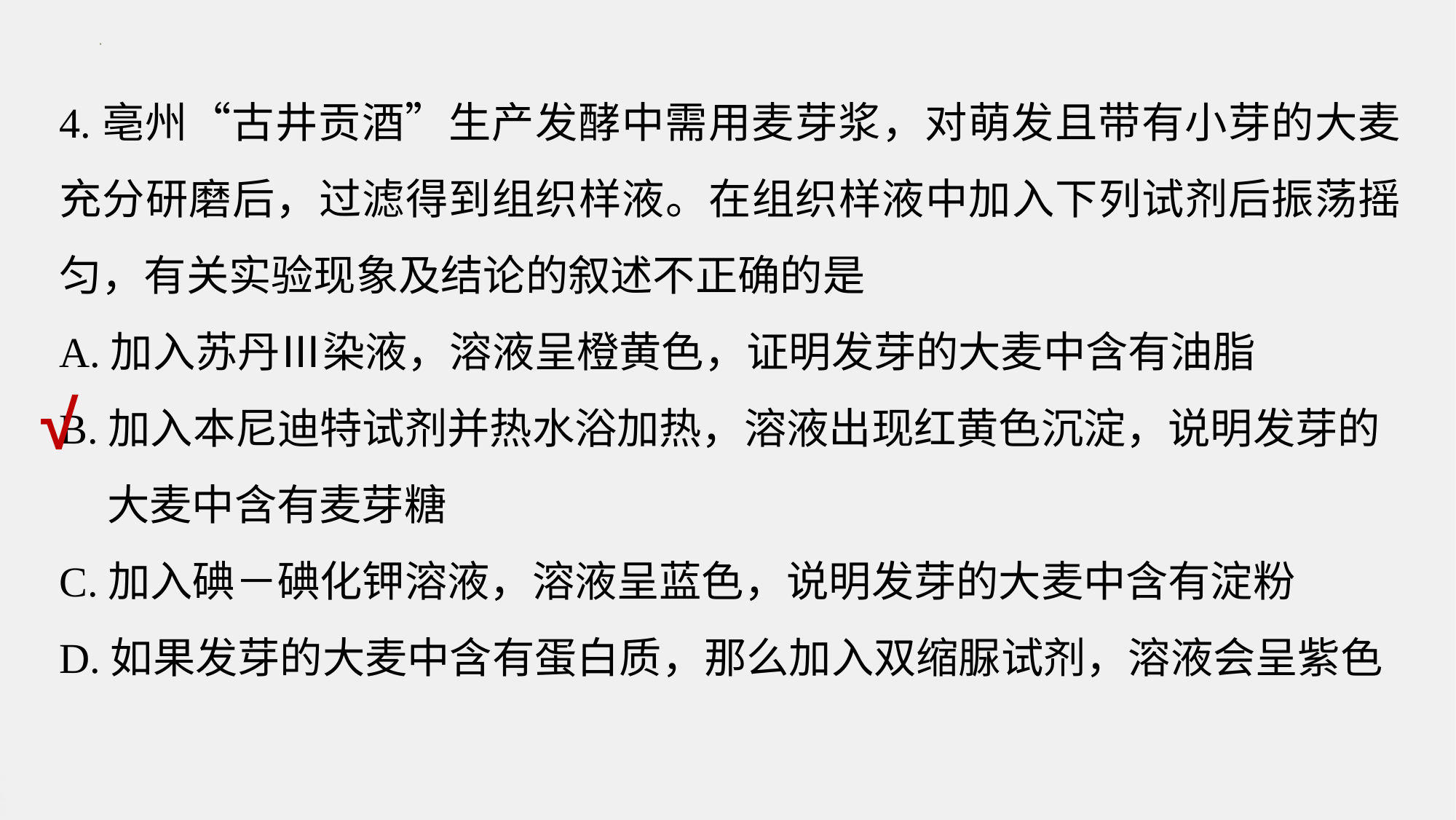

4.亳州“古井贡酒”生产发酵中需用麦芽浆，对萌发且带有小芽的大麦充分研磨后，过滤得到组织样液。在组织样液中加入下列试剂后振荡摇匀，有关实验现象及结论的叙述不正确的是
A.加入苏丹Ⅲ染液，溶液呈橙黄色，证明发芽的大麦中含有油脂
B.加入本尼迪特试剂并热水浴加热，溶液出现红黄色沉淀，说明发芽的
    大麦中含有麦芽糖
C.加入碘－碘化钾溶液，溶液呈蓝色，说明发芽的大麦中含有淀粉
D.如果发芽的大麦中含有蛋白质，那么加入双缩脲试剂，溶液会呈紫色
√